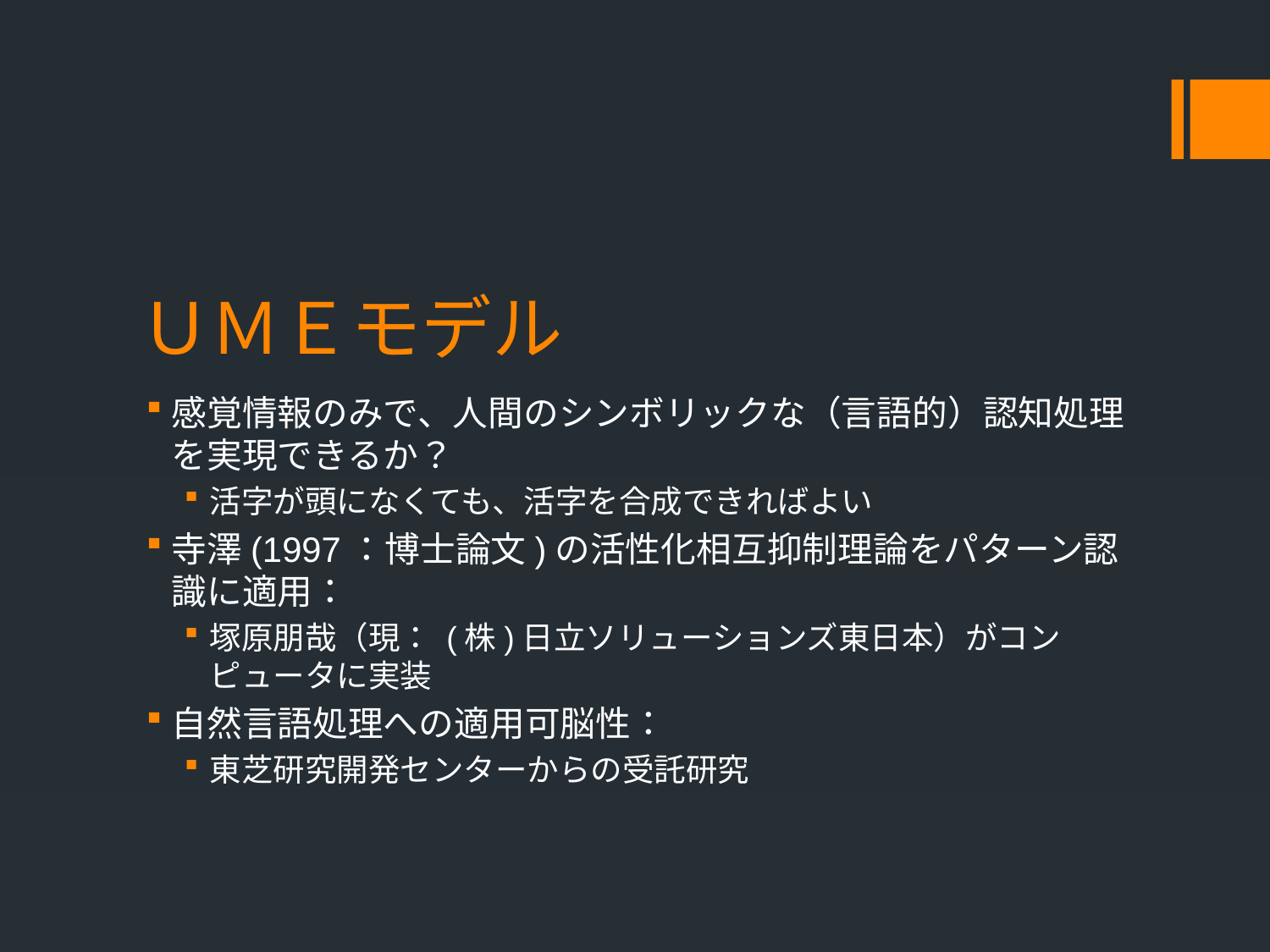

# ＵＭＥモデル
感覚情報のみで、人間のシンボリックな（言語的）認知処理を実現できるか？
活字が頭になくても、活字を合成できればよい
寺澤(1997：博士論文)の活性化相互抑制理論をパターン認識に適用：
塚原朋哉（現： (株)日立ソリューションズ東日本）がコンピュータに実装
自然言語処理への適用可脳性：
東芝研究開発センターからの受託研究